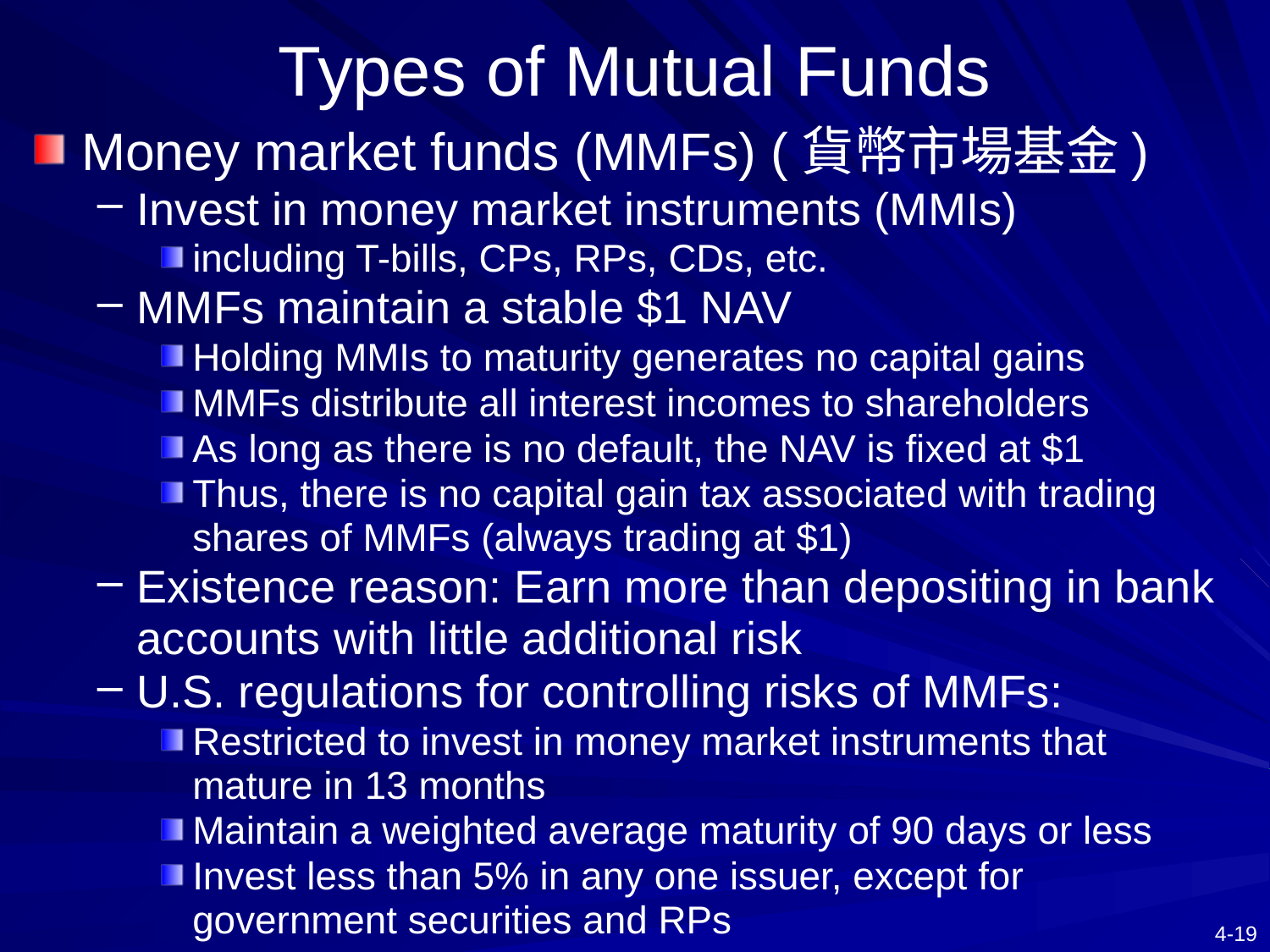

# Types of Mutual Funds
Money market funds (MMFs) (貨幣市場基金)
Invest in money market instruments (MMIs)
including T-bills, CPs, RPs, CDs, etc.
MMFs maintain a stable $1 NAV
Holding MMIs to maturity generates no capital gains
MMFs distribute all interest incomes to shareholders
As long as there is no default, the NAV is fixed at $1
Thus, there is no capital gain tax associated with trading shares of MMFs (always trading at $1)
Existence reason: Earn more than depositing in bank accounts with little additional risk
U.S. regulations for controlling risks of MMFs:
Restricted to invest in money market instruments that mature in 13 months
Maintain a weighted average maturity of 90 days or less
Invest less than 5% in any one issuer, except for government securities and RPs